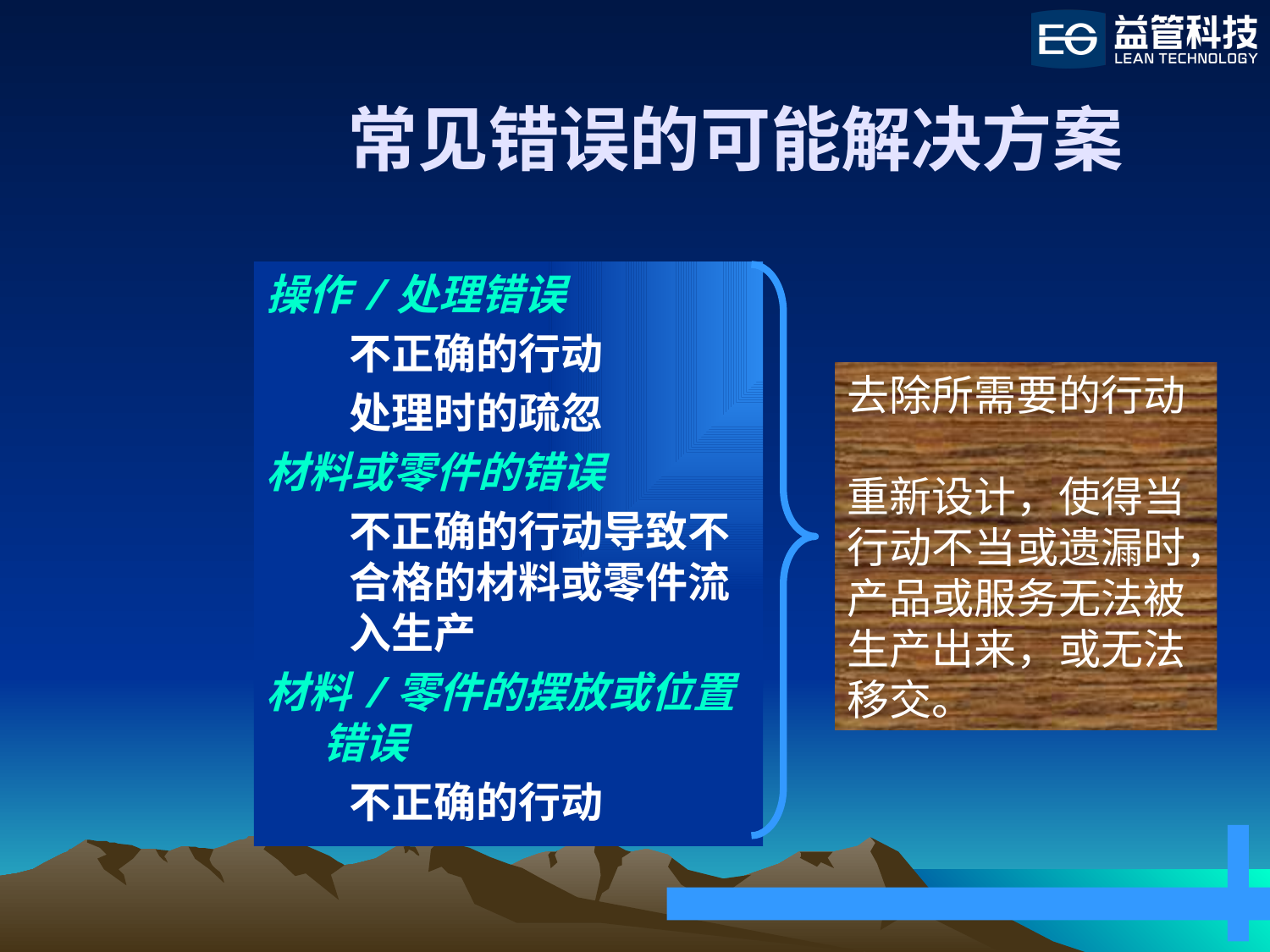

常见错误的可能解决方案
操作/处理错误
不正确的行动
处理时的疏忽
材料或零件的错误
不正确的行动导致不合格的材料或零件流入生产
材料/零件的摆放或位置错误
不正确的行动

去除所需要的行动

重新设计，使得当行动不当或遗漏时，产品或服务无法被生产出来，或无法移交。